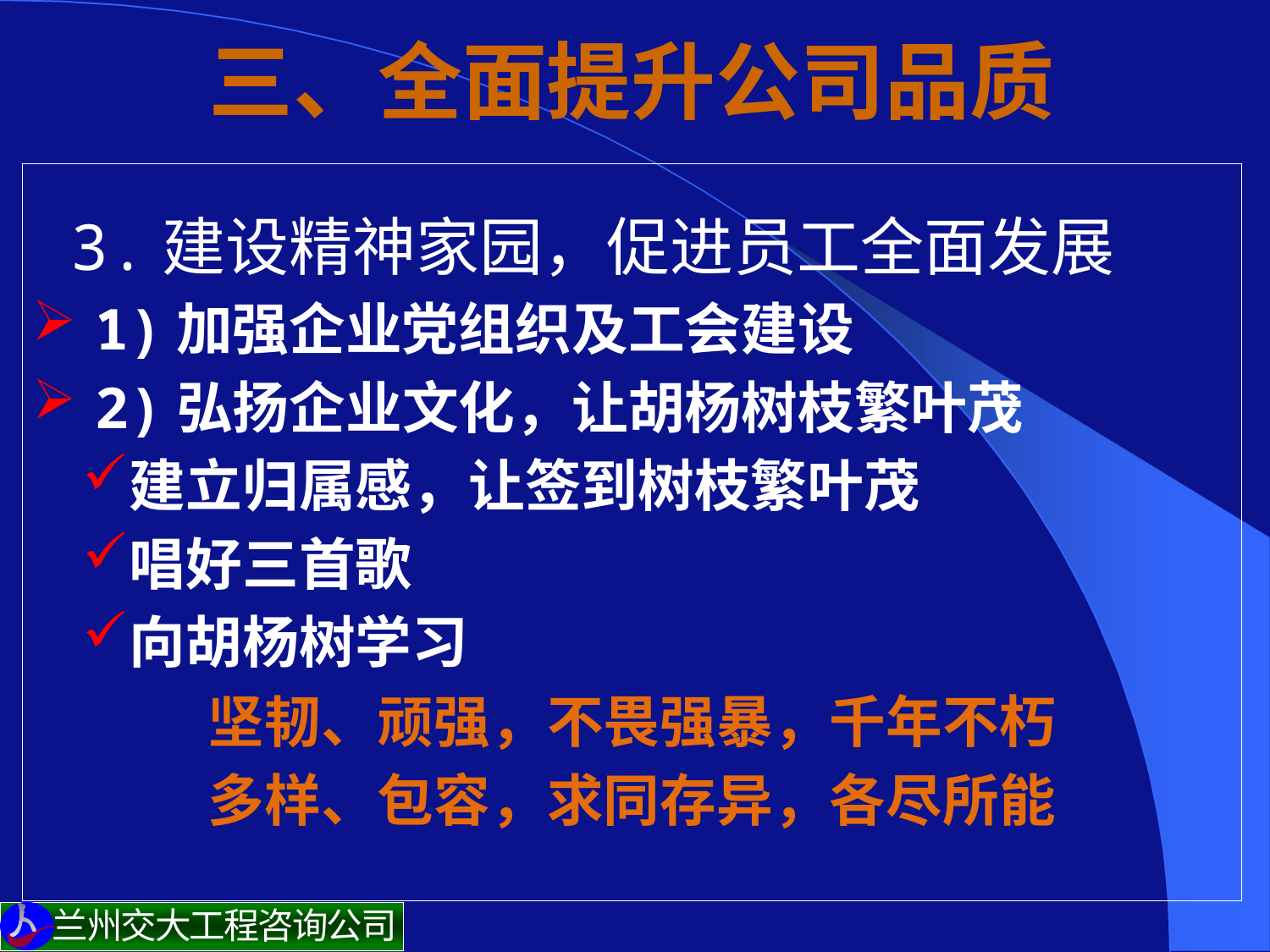

# 三、全面提升公司品质
 3.建设精神家园，促进员工全面发展
1)加强企业党组织及工会建设
2)弘扬企业文化，让胡杨树枝繁叶茂
建立归属感，让签到树枝繁叶茂
唱好三首歌
向胡杨树学习
坚韧、顽强，不畏强暴，千年不朽
多样、包容，求同存异，各尽所能